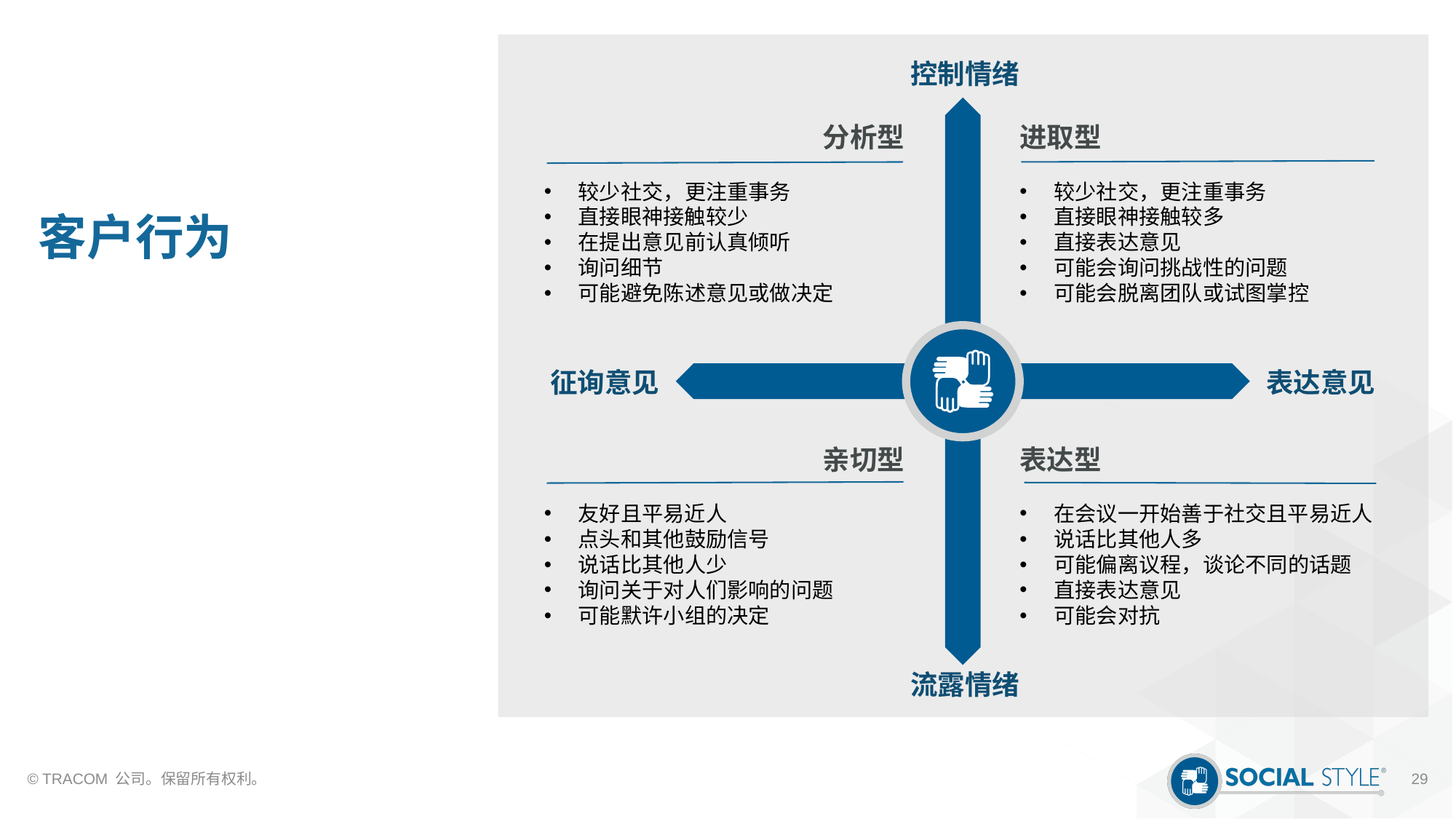

控制情绪

分析型
较少社交，更注重事务
直接眼神接触较少
在提出意见前认真倾听
询问细节
可能避免陈述意见或做决定

进取型
较少社交，更注重事务
直接眼神接触较多
直接表达意见
可能会询问挑战性的问题
可能会脱离团队或试图掌控
# 客户行为
表达意见
征询意见
亲切型

友好且平易近人
点头和其他鼓励信号
说话比其他人少
询问关于对人们影响的问题
可能默许小组的决定
表达型

在会议一开始善于社交且平易近人
说话比其他人多
可能偏离议程，谈论不同的话题
直接表达意见
可能会对抗
流露情绪
© TRACOM 公司。保留所有权利。
29